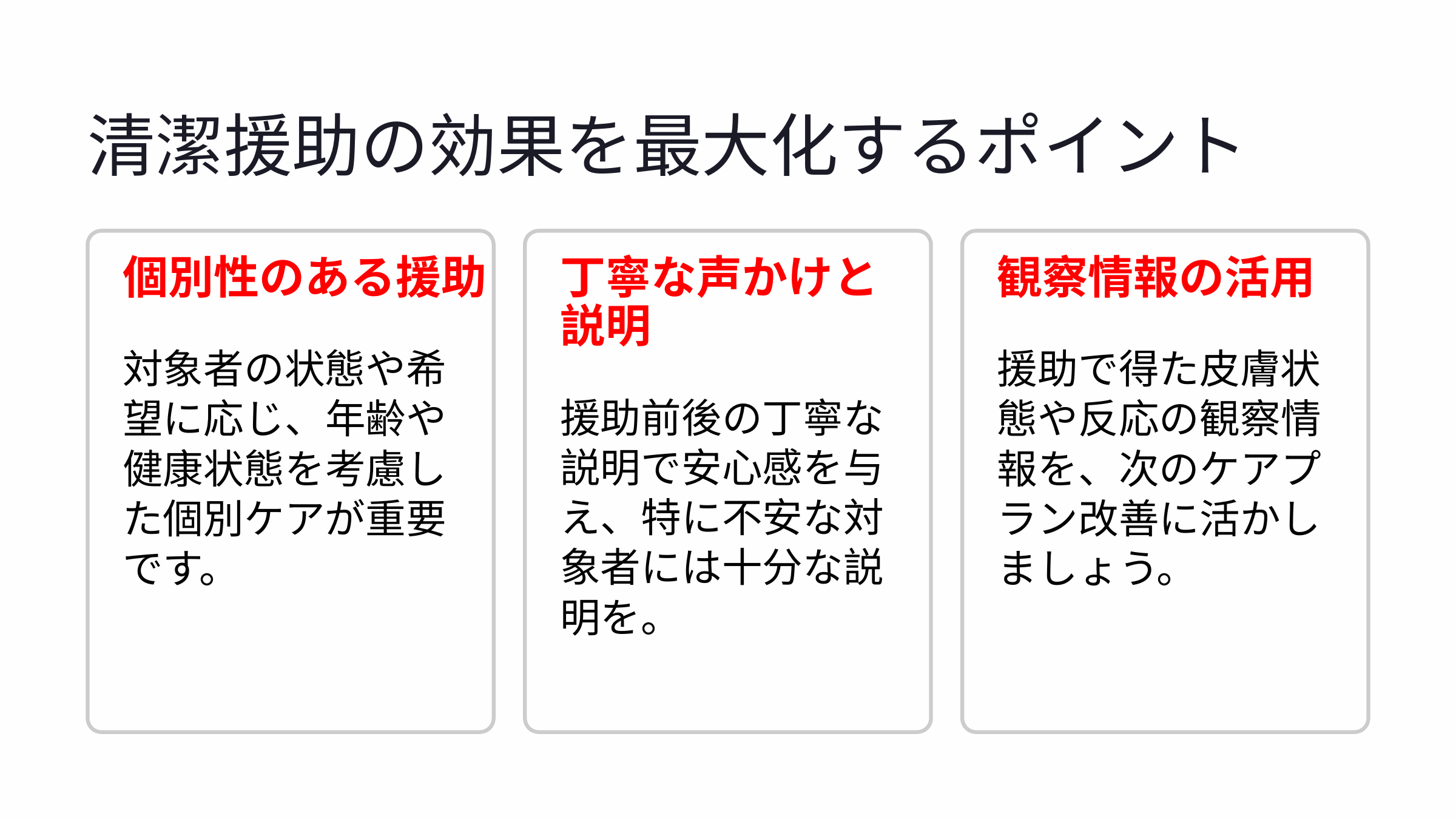

清潔援助の効果を最大化するポイント

個別性のある援助
丁寧な声かけと説明
観察情報の活用
対象者の状態や希望に応じ、年齢や健康状態を考慮した個別ケアが重要です。
援助で得た皮膚状態や反応の観察情報を、次のケアプラン改善に活かしましょう。
援助前後の丁寧な説明で安心感を与え、特に不安な対象者には十分な説明を。